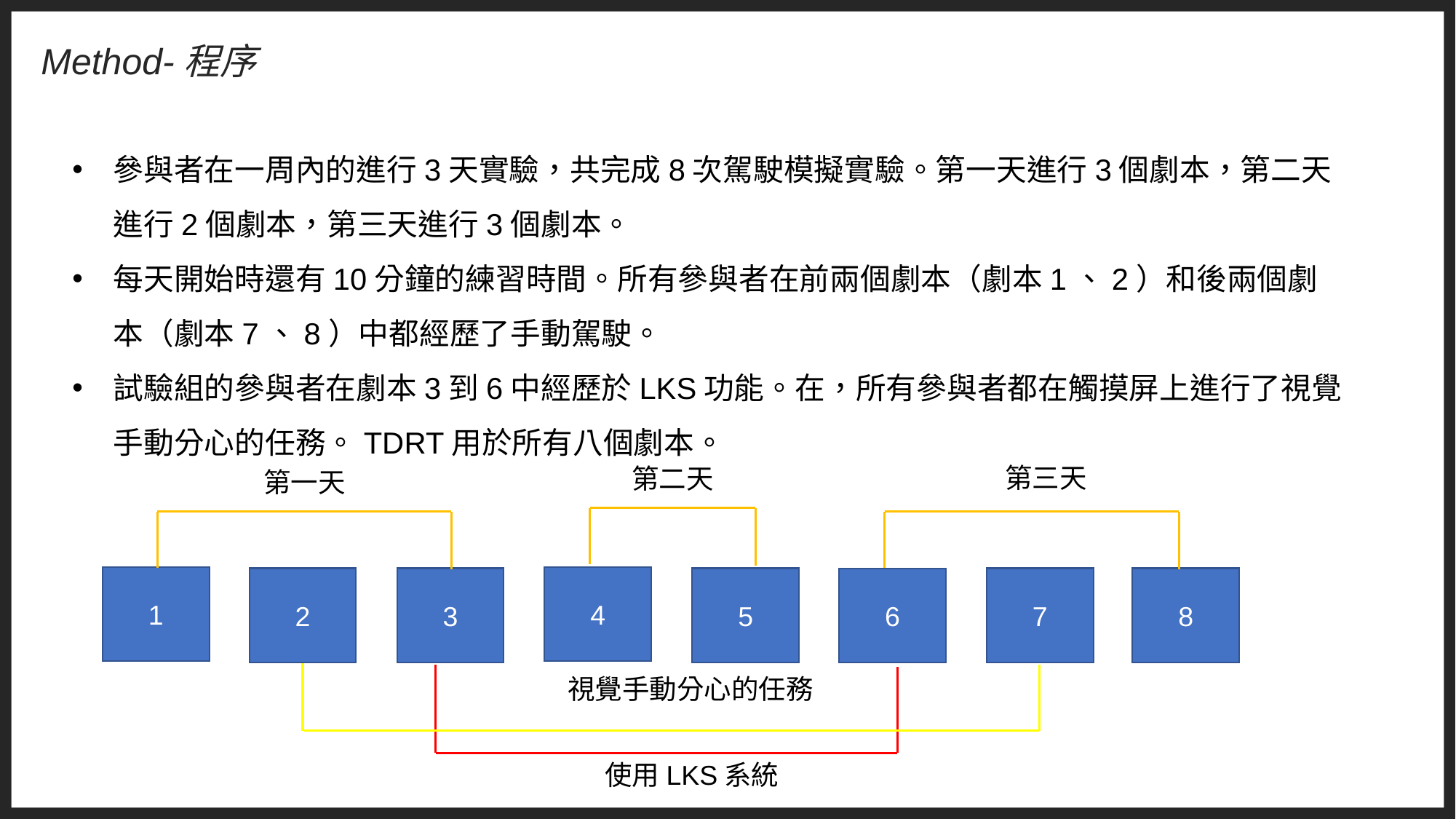

Method-程序
參與者在一周內的進行3天實驗，共完成8次駕駛模擬實驗。第一天進行3個劇本，第二天進行2個劇本，第三天進行3個劇本。
每天開始時還有10分鐘的練習時間。所有參與者在前兩個劇本（劇本1、2）和後兩個劇本（劇本7、8）中都經歷了手動駕駛。
試驗組的參與者在劇本3到6中經歷於LKS功能。在，所有參與者都在觸摸屏上進行了視覺手動分心的任務。TDRT用於所有八個劇本。
第三天
第二天
第一天
1
4
2
3
5
7
8
6
視覺手動分心的任務
使用LKS系統